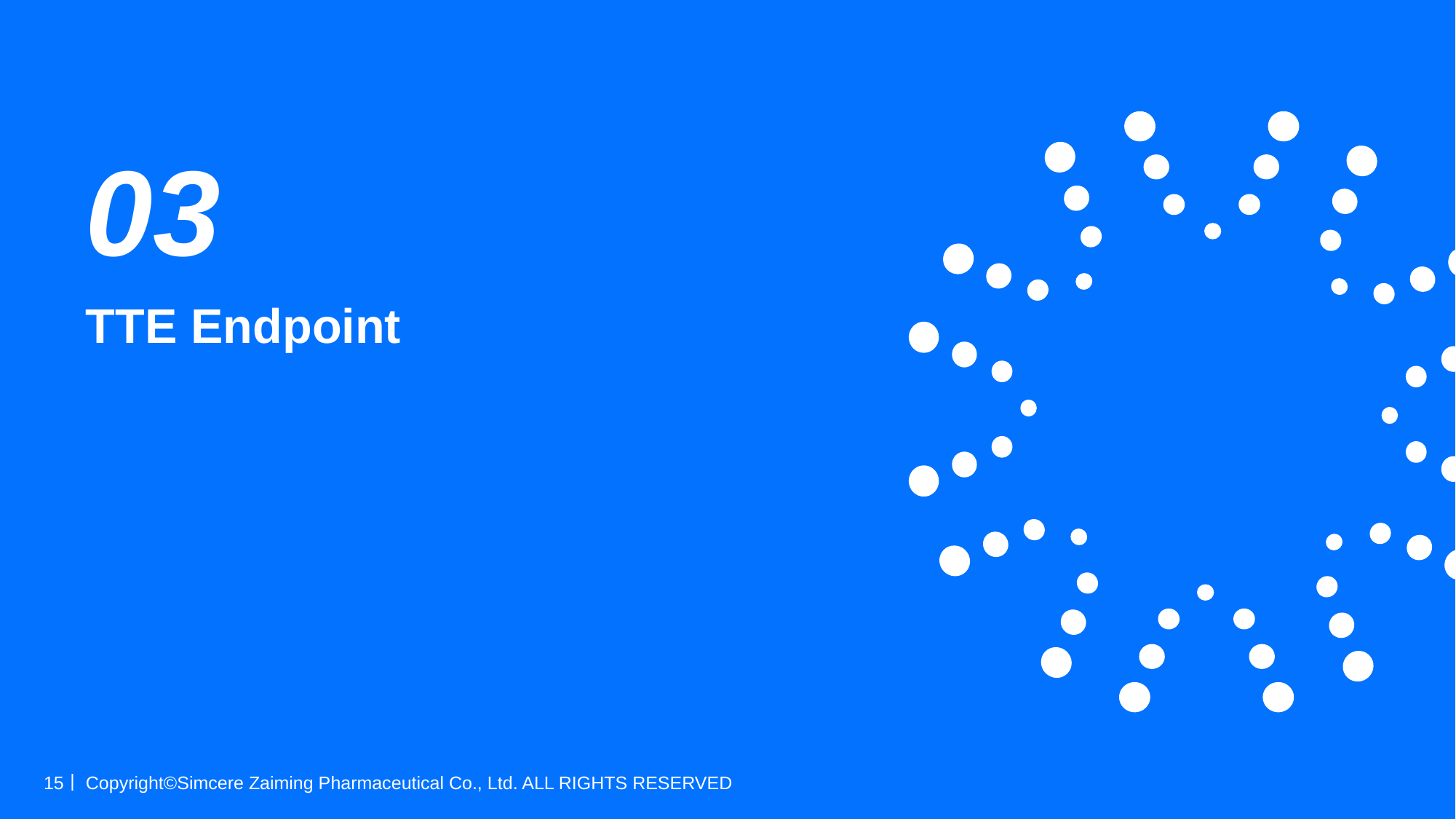

03
# TTE Endpoint
15丨
Copyright©Simcere Zaiming Pharmaceutical Co., Ltd. ALL RIGHTS RESERVED